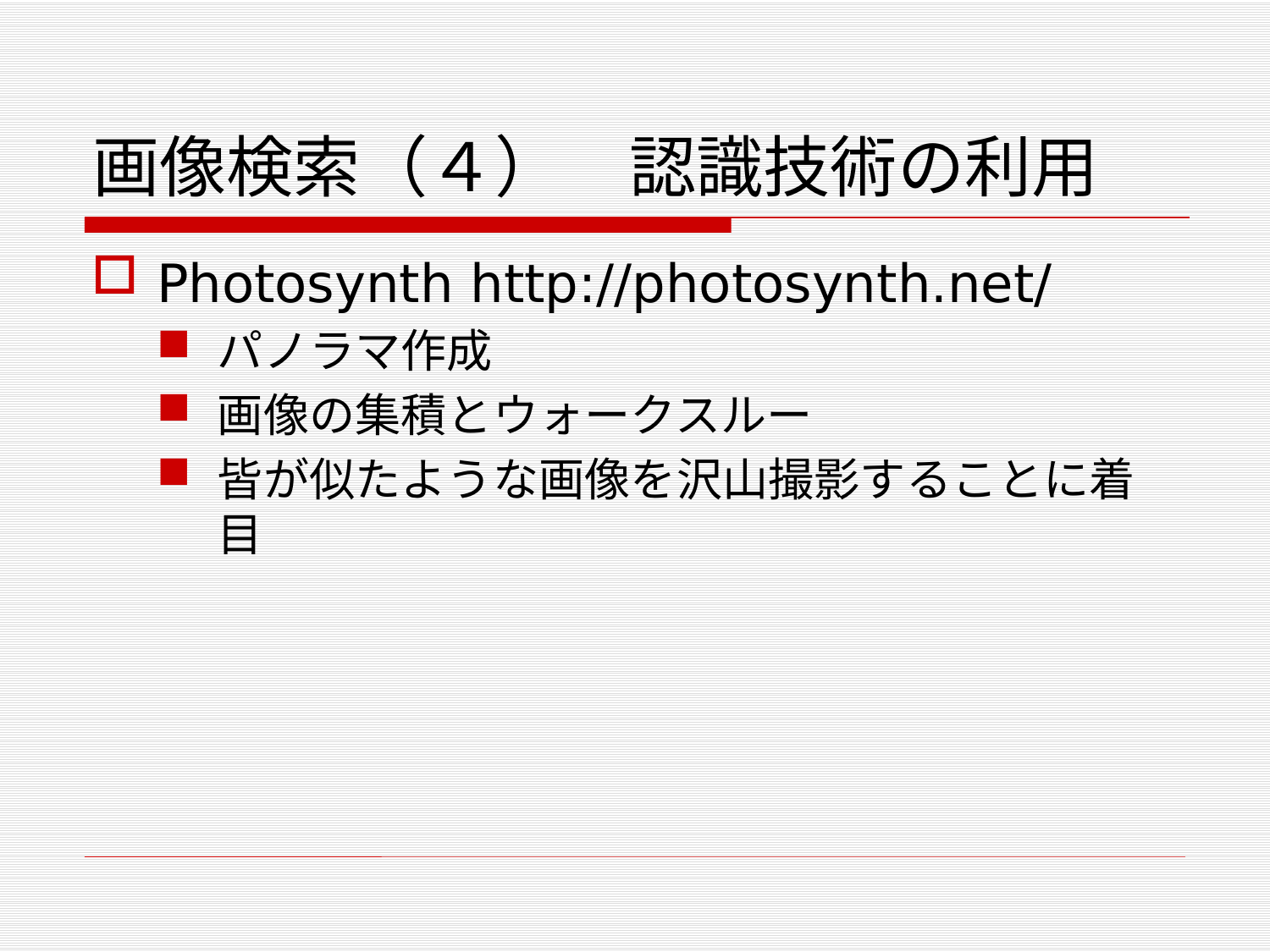

# 画像検索（４）　認識技術の利用
Photosynth http://photosynth.net/
パノラマ作成
画像の集積とウォークスルー
皆が似たような画像を沢山撮影することに着目